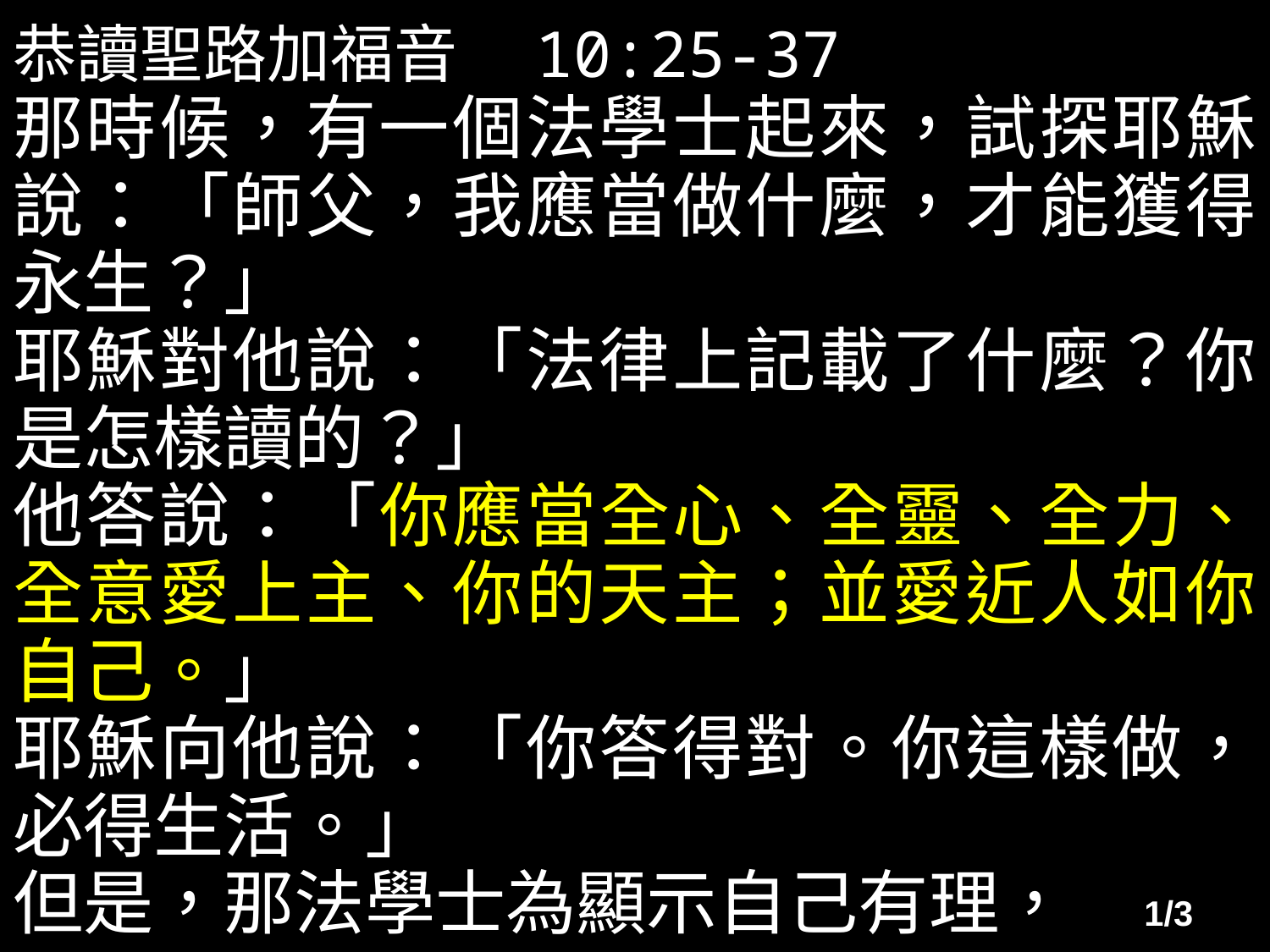

恭讀聖路加福音　10:25-37
那時候，有一個法學士起來，試探耶穌說：「師父，我應當做什麼，才能獲得永生？」
耶穌對他說：「法律上記載了什麼？你是怎樣讀的？」
他答說：「你應當全心、全靈、全力、全意愛上主、你的天主；並愛近人如你自己。」
耶穌向他說：「你答得對。你這樣做，必得生活。」
但是，那法學士為顯示自己有理，

   1/3